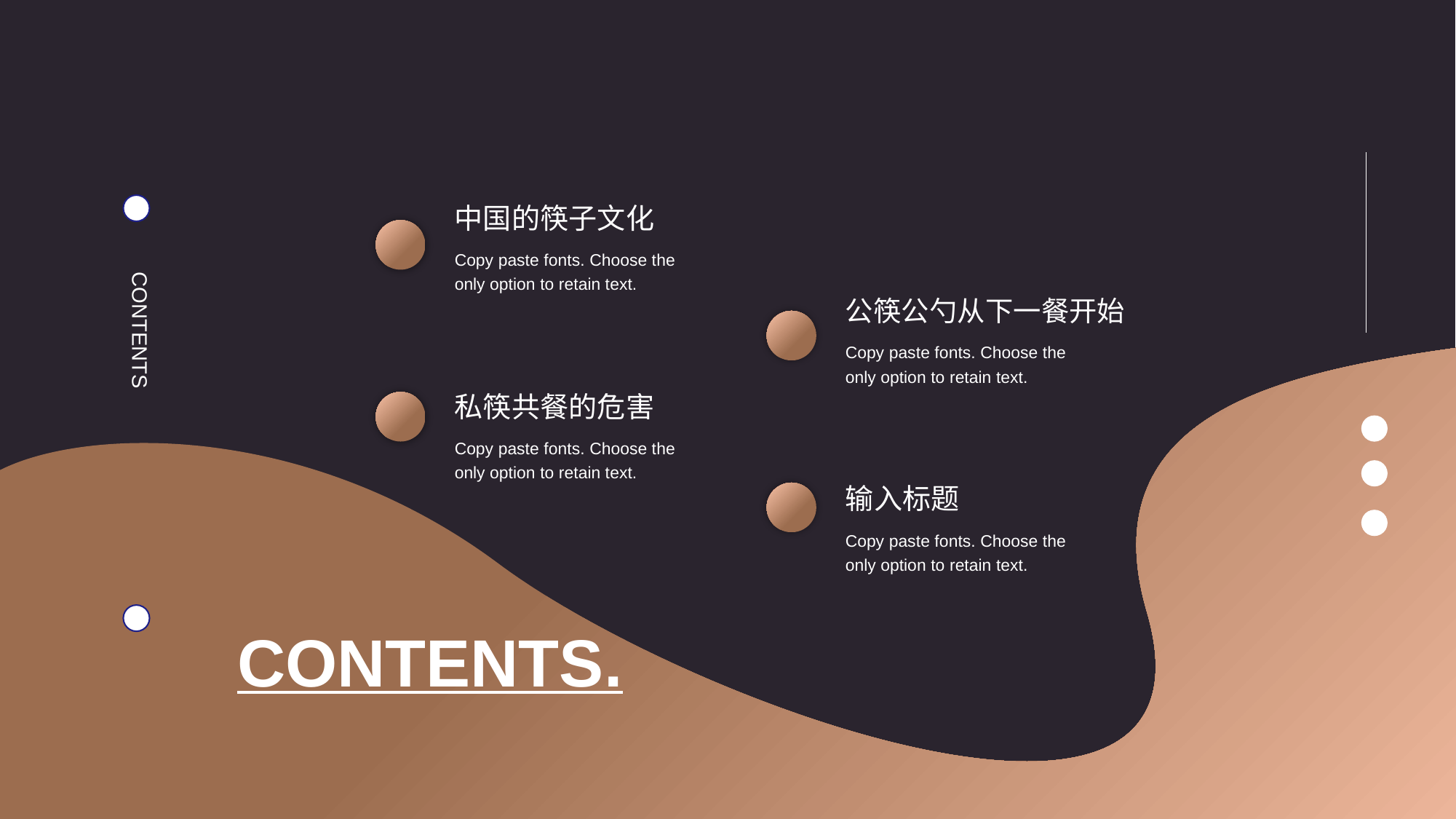

中国的筷子文化

Copy paste fonts. Choose the only option to retain text.
CONTENTS
公筷公勺从下一餐开始

Copy paste fonts. Choose the only option to retain text.
私筷共餐的危害

Copy paste fonts. Choose the only option to retain text.
输入标题

Copy paste fonts. Choose the only option to retain text.

CONTENTS.